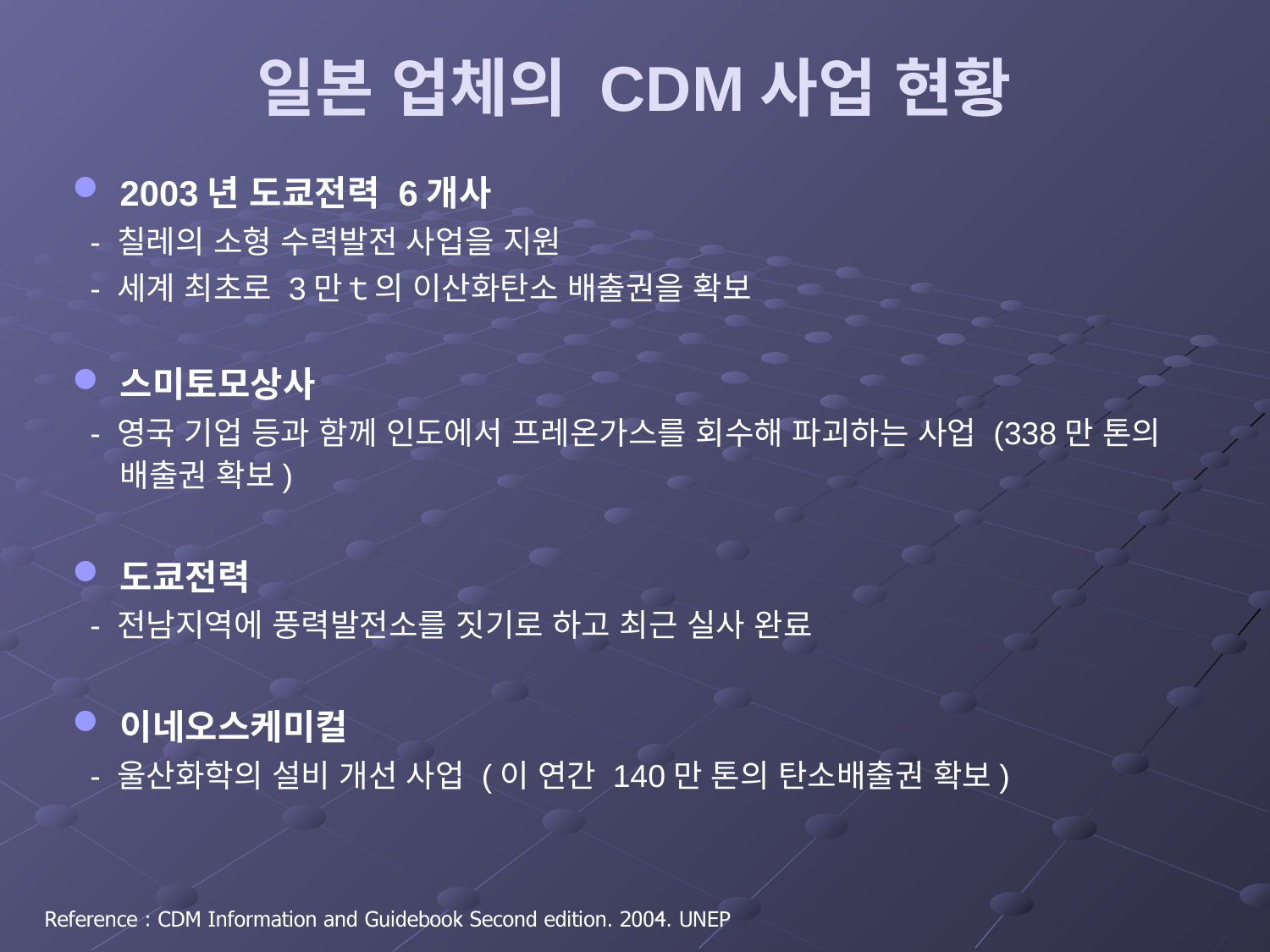

일본 업체의 CDM사업 현황
2003년 도쿄전력 6개사
  - 칠레의 소형 수력발전 사업을 지원
  - 세계 최초로 3만ｔ의 이산화탄소 배출권을 확보

스미토모상사
  - 영국 기업 등과 함께 인도에서 프레온가스를 회수해 파괴하는 사업 (338만 톤의 배출권 확보)

도쿄전력
  - 전남지역에 풍력발전소를 짓기로 하고 최근 실사 완료

이네오스케미컬
  - 울산화학의 설비 개선 사업 (이 연간 140만 톤의 탄소배출권 확보)
Reference : CDM Information and Guidebook Second edition. 2004. UNEP